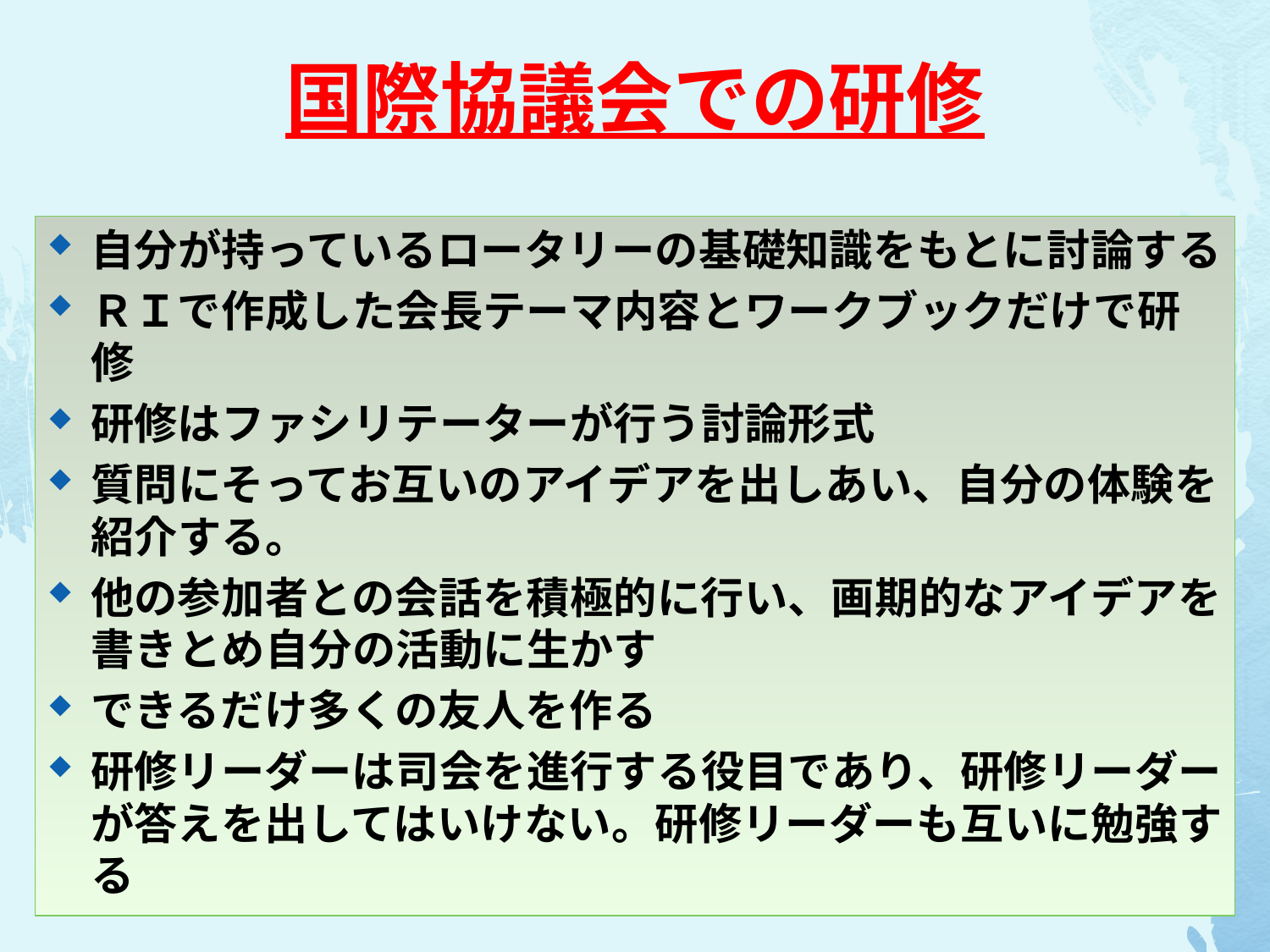

# 国際協議会での研修
自分が持っているロータリーの基礎知識をもとに討論する
ＲＩで作成した会長テーマ内容とワークブックだけで研修
研修はファシリテーターが行う討論形式
質問にそってお互いのアイデアを出しあい、自分の体験を紹介する。
他の参加者との会話を積極的に行い、画期的なアイデアを書きとめ自分の活動に生かす
できるだけ多くの友人を作る
研修リーダーは司会を進行する役目であり、研修リーダーが答えを出してはいけない。研修リーダーも互いに勉強する